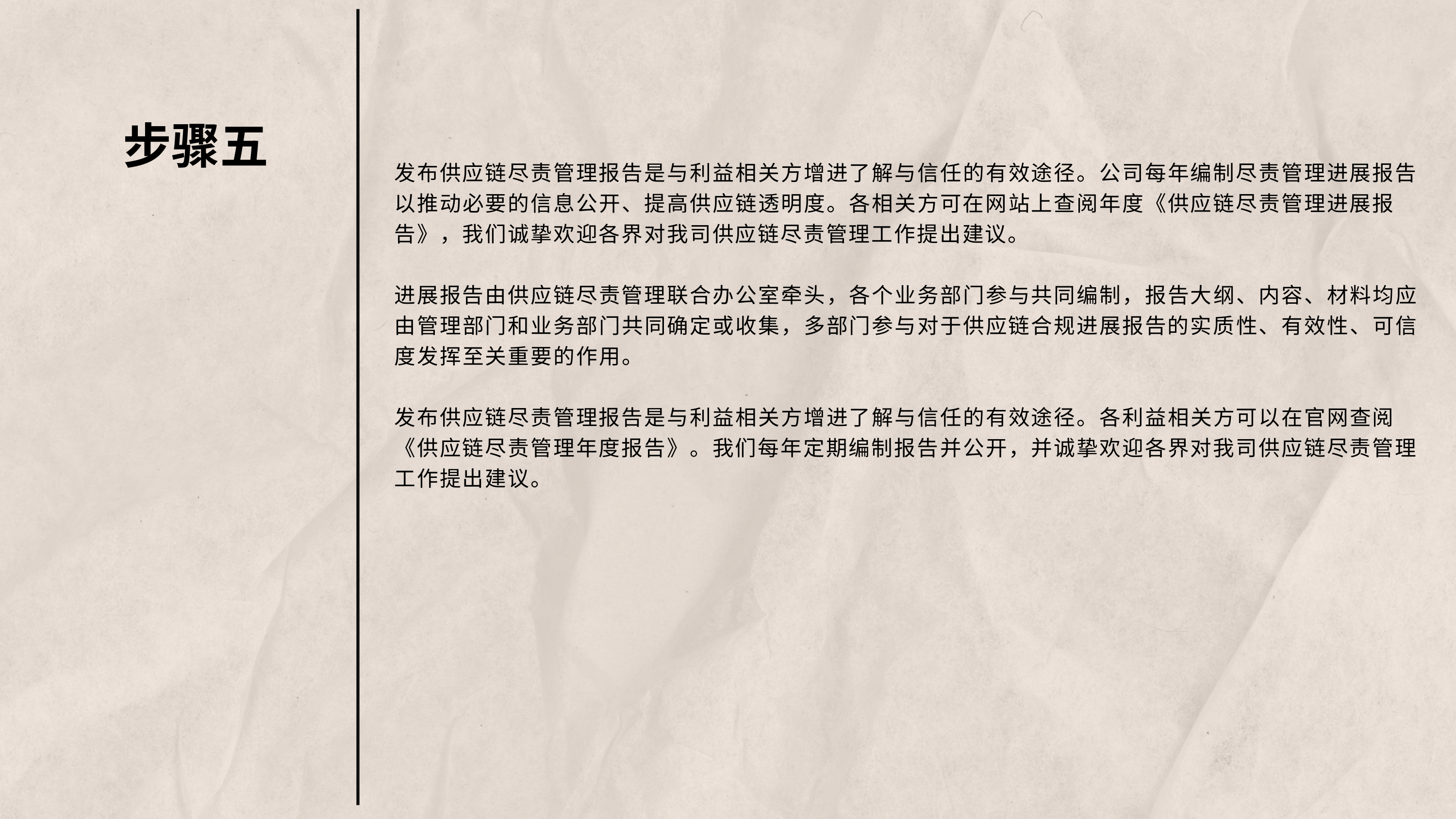

步骤五
发布供应链尽责管理报告是与利益相关方增进了解与信任的有效途径。公司每年编制尽责管理进展报告以推动必要的信息公开、提高供应链透明度。各相关方可在网站上查阅年度《供应链尽责管理进展报告》，我们诚挚欢迎各界对我司供应链尽责管理工作提出建议。

进展报告由供应链尽责管理联合办公室牵头，各个业务部门参与共同编制，报告大纲、内容、材料均应由管理部门和业务部门共同确定或收集，多部门参与对于供应链合规进展报告的实质性、有效性、可信度发挥至关重要的作用。

发布供应链尽责管理报告是与利益相关方增进了解与信任的有效途径。各利益相关方可以在官网查阅《供应链尽责管理年度报告》。我们每年定期编制报告并公开，并诚挚欢迎各界对我司供应链尽责管理工作提出建议。